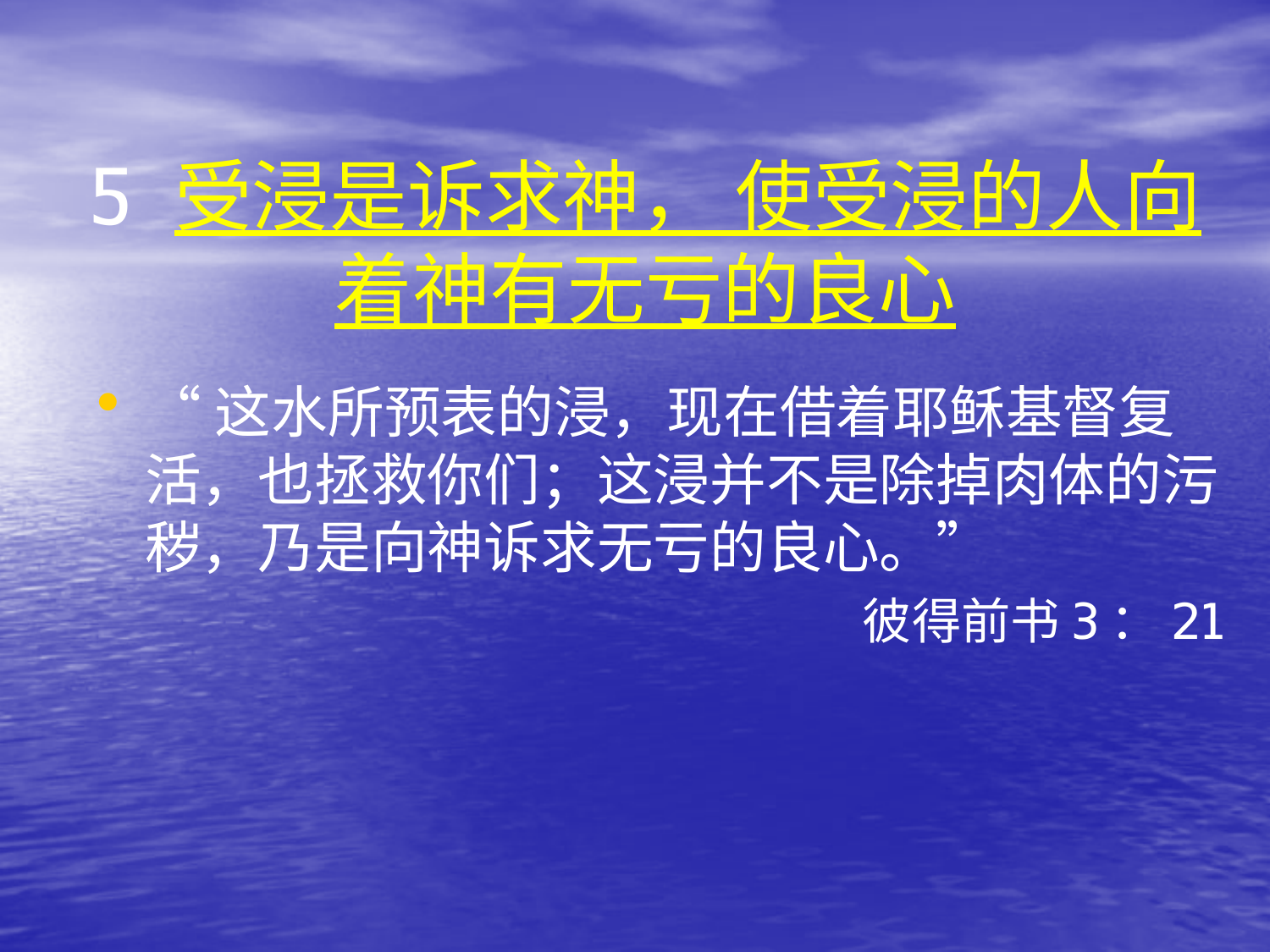

# 5 受浸是诉求神， 使受浸的人向着神有无亏的良心
“这水所预表的浸，现在借着耶稣基督复活，也拯救你们；这浸并不是除掉肉体的污秽，乃是向神诉求无亏的良心。”
彼得前书3：21